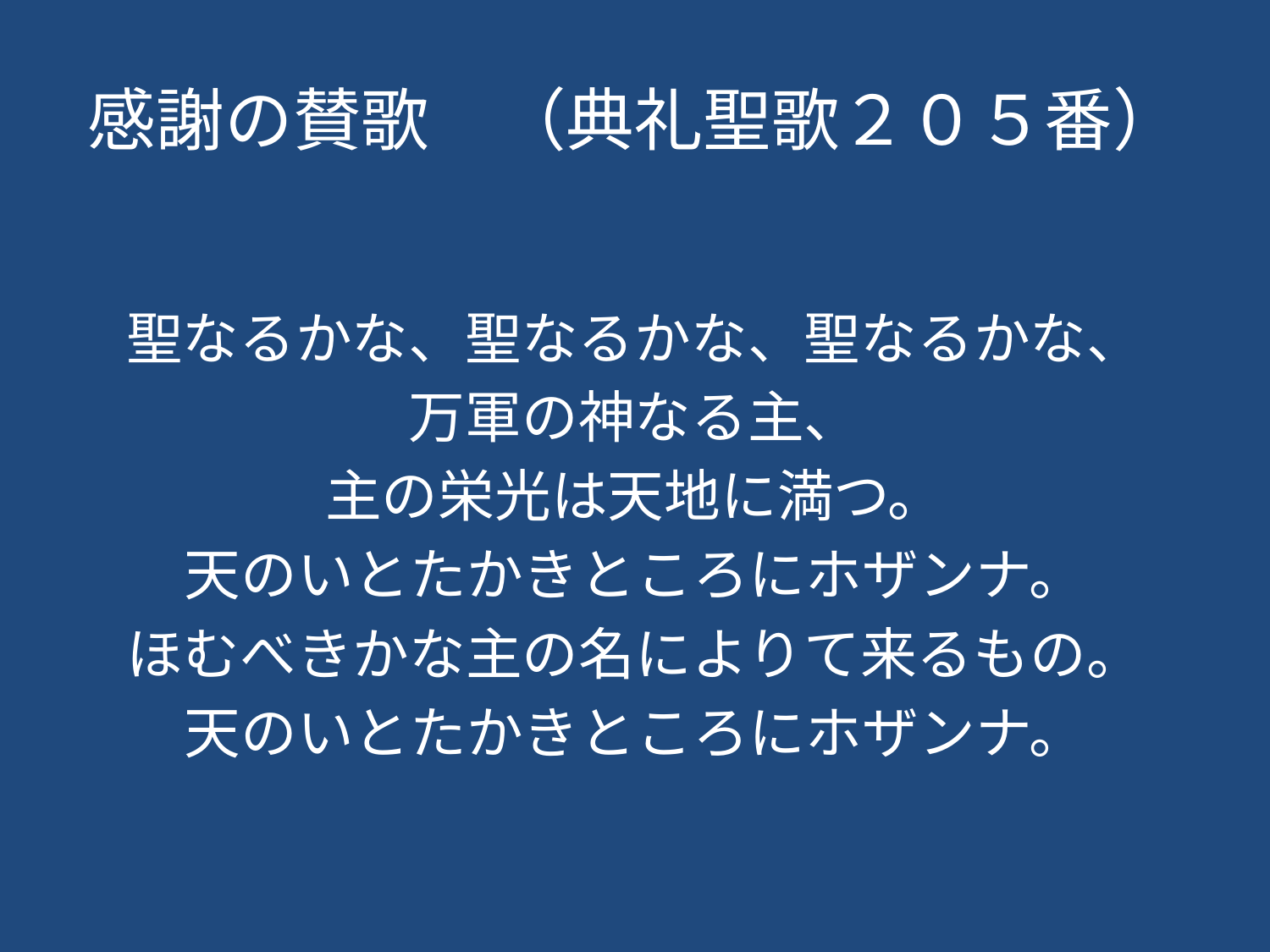

# 感謝の賛歌　（典礼聖歌２０５番）
聖なるかな、聖なるかな、聖なるかな、
万軍の神なる主、
主の栄光は天地に満つ。
天のいとたかきところにホザンナ。
ほむべきかな主の名によりて来るもの。
天のいとたかきところにホザンナ。